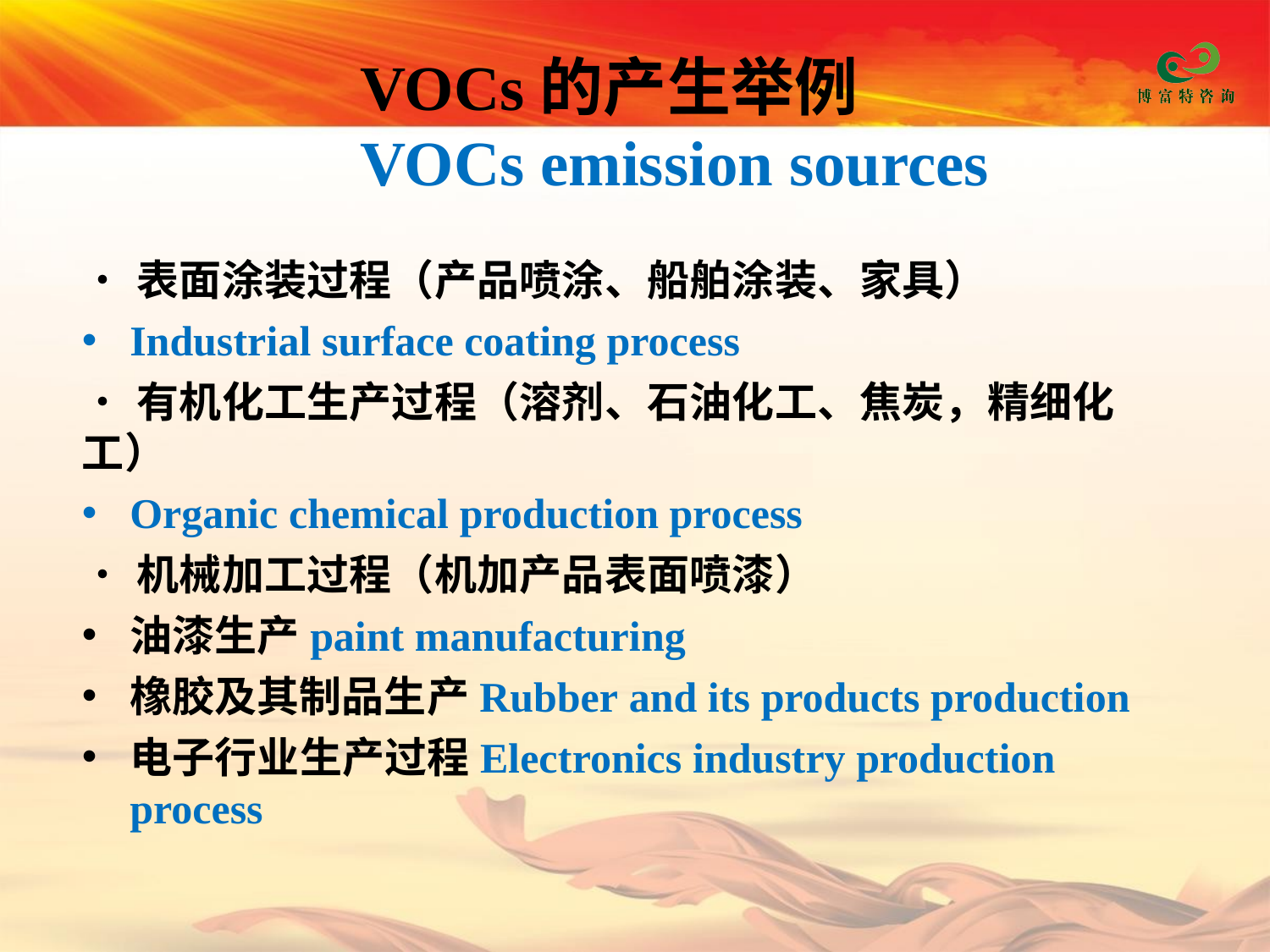

# VOCs的产生举例 VOCs emission sources
•	表面涂装过程（产品喷涂、船舶涂装、家具）
Industrial surface coating process
•	有机化工生产过程（溶剂、石油化工、焦炭，精细化工）
Organic chemical production process
•	机械加工过程（机加产品表面喷漆）
油漆生产paint manufacturing
橡胶及其制品生产Rubber and its products production
电子行业生产过程Electronics industry production process